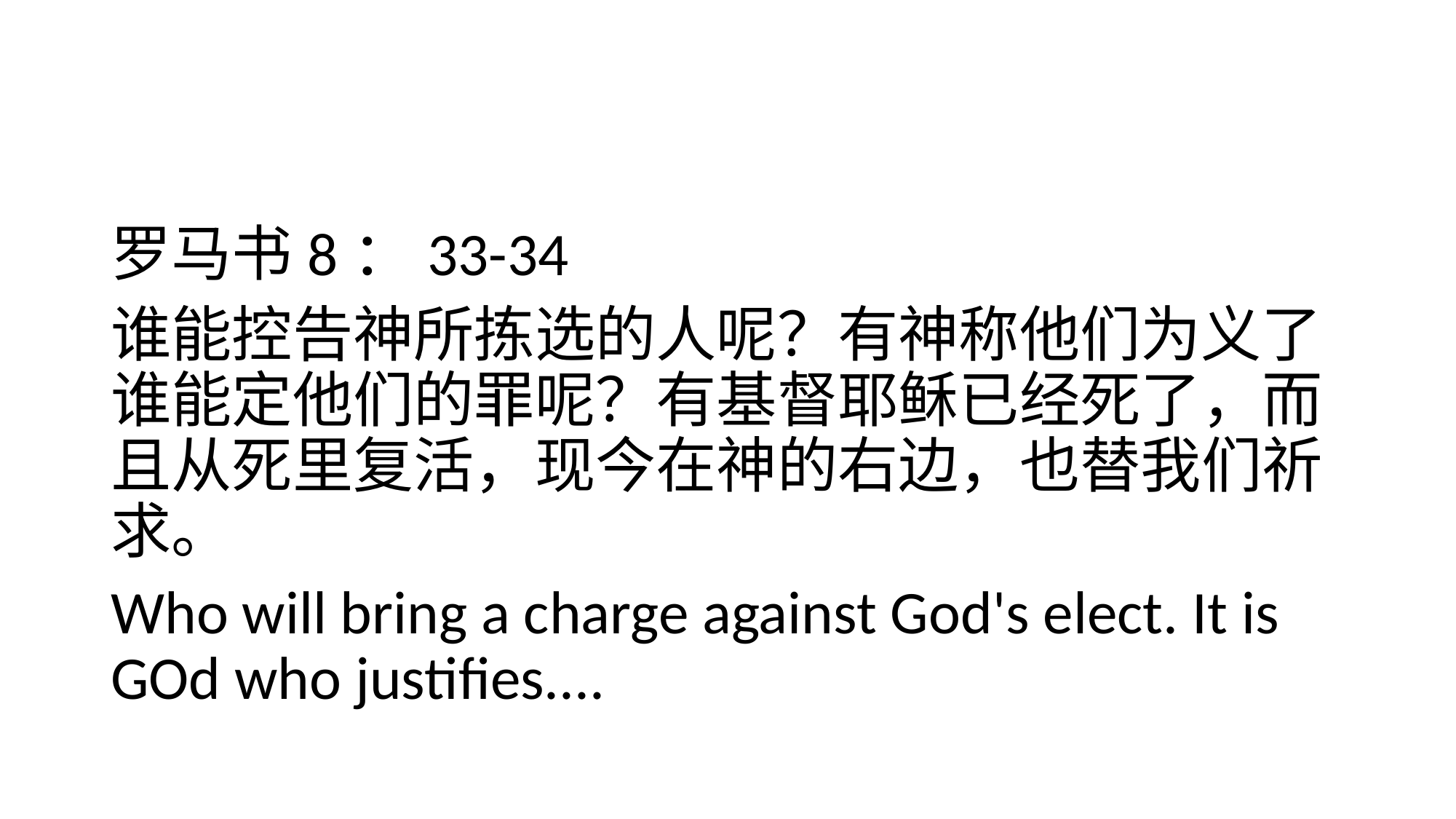

#
罗马书8：33-34
谁能控告神所拣选的人呢？有神称他们为义了谁能定他们的罪呢？有基督耶稣已经死了，而且从死里复活，现今在神的右边，也替我们祈求。
Who will bring a charge against God's elect. It is GOd who justifies....